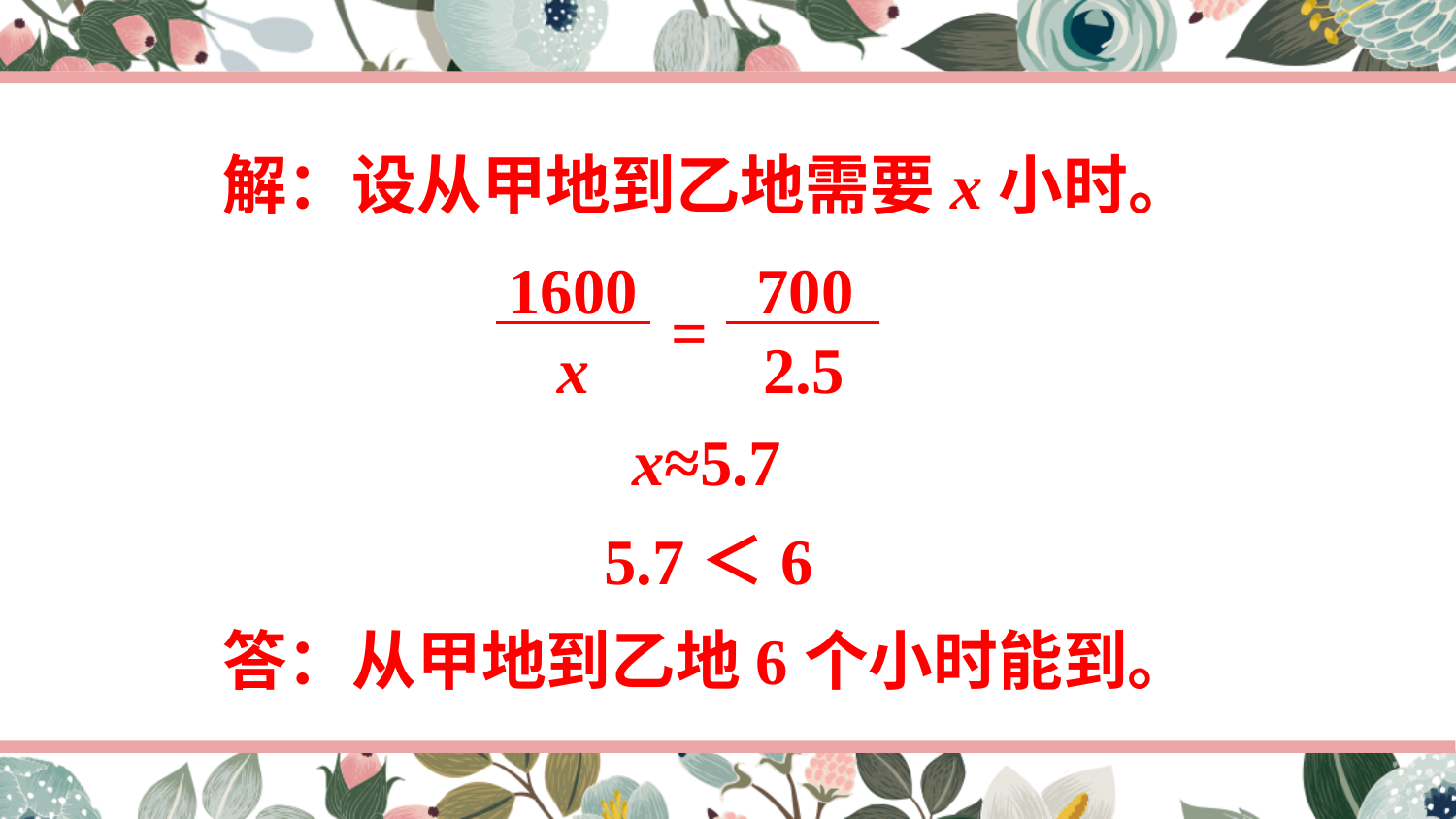

解：设从甲地到乙地需要x小时。
1600
700
=
2.5
x
x≈5.7
5.7＜6
答：从甲地到乙地6个小时能到。